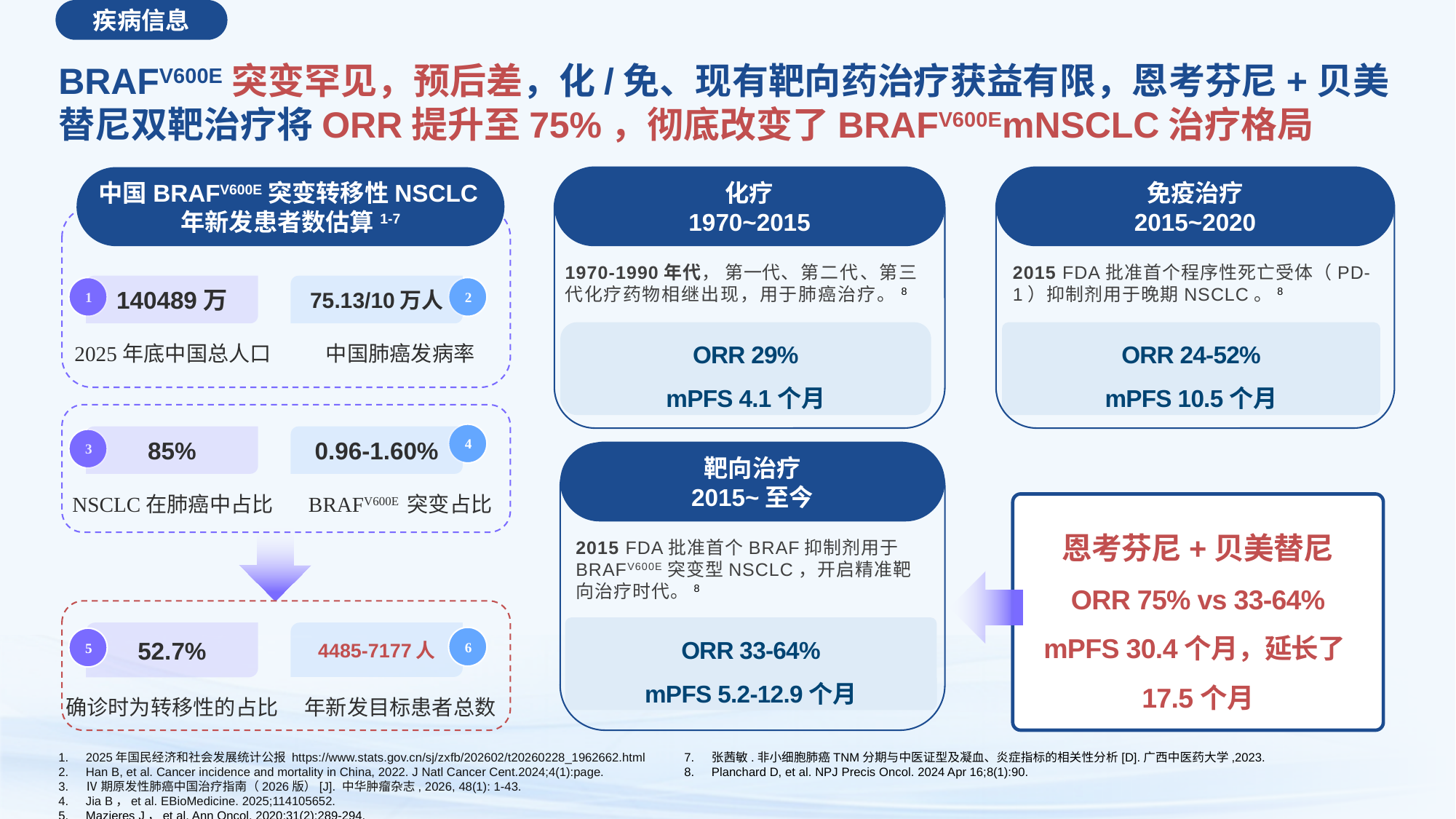

疾病信息
BRAFV600E突变罕见，预后差，化/免、现有靶向药治疗获益有限，恩考芬尼+贝美替尼双靶治疗将ORR提升至75%，彻底改变了BRAFV600EmNSCLC治疗格局
中国BRAFV600E突变转移性NSCLC年新发患者数估算1-7
化疗
1970~2015
免疫治疗
2015~2020

1970-1990年代， 第一代、第二代、第三代化疗药物相继出现，用于肺癌治疗。8
2015 FDA批准首个程序性死亡受体（PD-1）抑制剂用于晚期NSCLC。8
140489万
75.13/10万人
1
2
ORR 29%
mPFS 4.1个月
ORR 24-52%
mPFS 10.5个月
2025年底中国总人口
中国肺癌发病率

4
85%
0.96-1.60%
3
靶向治疗
2015~至今

NSCLC在肺癌中占比
BRAFV600E 突变占比
恩考芬尼+贝美替尼
ORR 75% vs 33-64%
mPFS 30.4个月，延长了17.5个月

2015 FDA批准首个BRAF抑制剂用于BRAFV600E突变型NSCLC，开启精准靶向治疗时代。8

ORR 33-64%
mPFS 5.2-12.9个月
52.7%
4485-7177人
6
5
年新发目标患者总数
确诊时为转移性的占比
2025年国民经济和社会发展统计公报 https://www.stats.gov.cn/sj/zxfb/202602/t20260228_1962662.html
Han B, et al. Cancer incidence and mortality in China, 2022. J Natl Cancer Cent.2024;4(1):page.
Ⅳ期原发性肺癌中国治疗指南（2026版）[J]. 中华肿瘤杂志, 2026, 48(1): 1-43.
Jia B，et al. EBioMedicine. 2025;114105652.
Mazieres J，et al. Ann Oncol. 2020;31(2):289-294.
Lin Q，et al. J Transl Med. 2019;17(1)298.
张茜敏.非小细胞肺癌TNM分期与中医证型及凝血、炎症指标的相关性分析[D].广西中医药大学,2023.
Planchard D, et al. NPJ Precis Oncol. 2024 Apr 16;8(1):90.